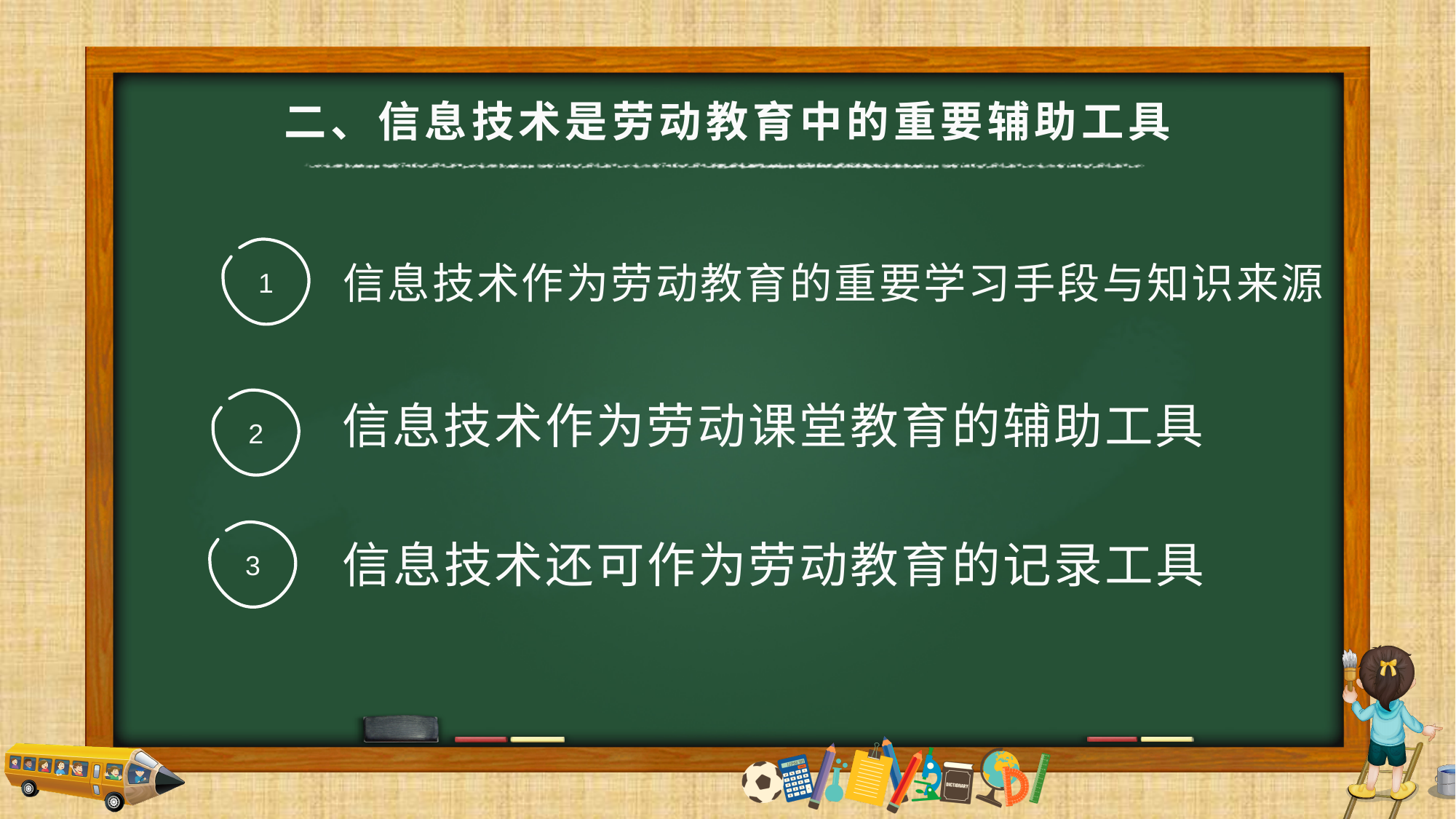

二、信息技术是劳动教育中的重要辅助工具
1
信息技术作为劳动教育的重要学习手段与知识来源
2
信息技术作为劳动课堂教育的辅助工具
3
信息技术还可作为劳动教育的记录工具